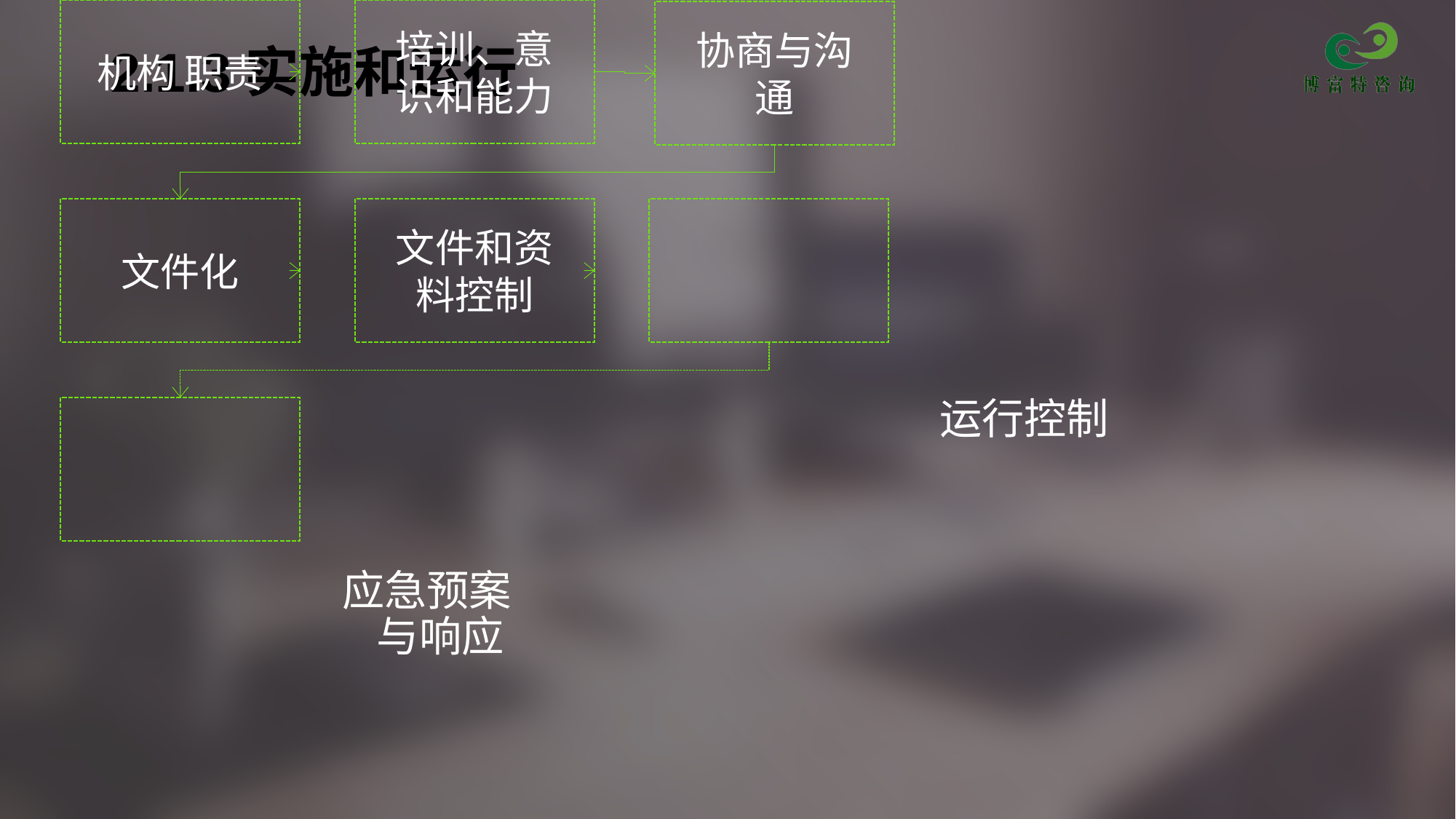

# 2.1.3实施和运行

机构 职责

培训、意识和能力

协商与沟通

文件化

文件和资料控制

运行控制
应急预案与响应